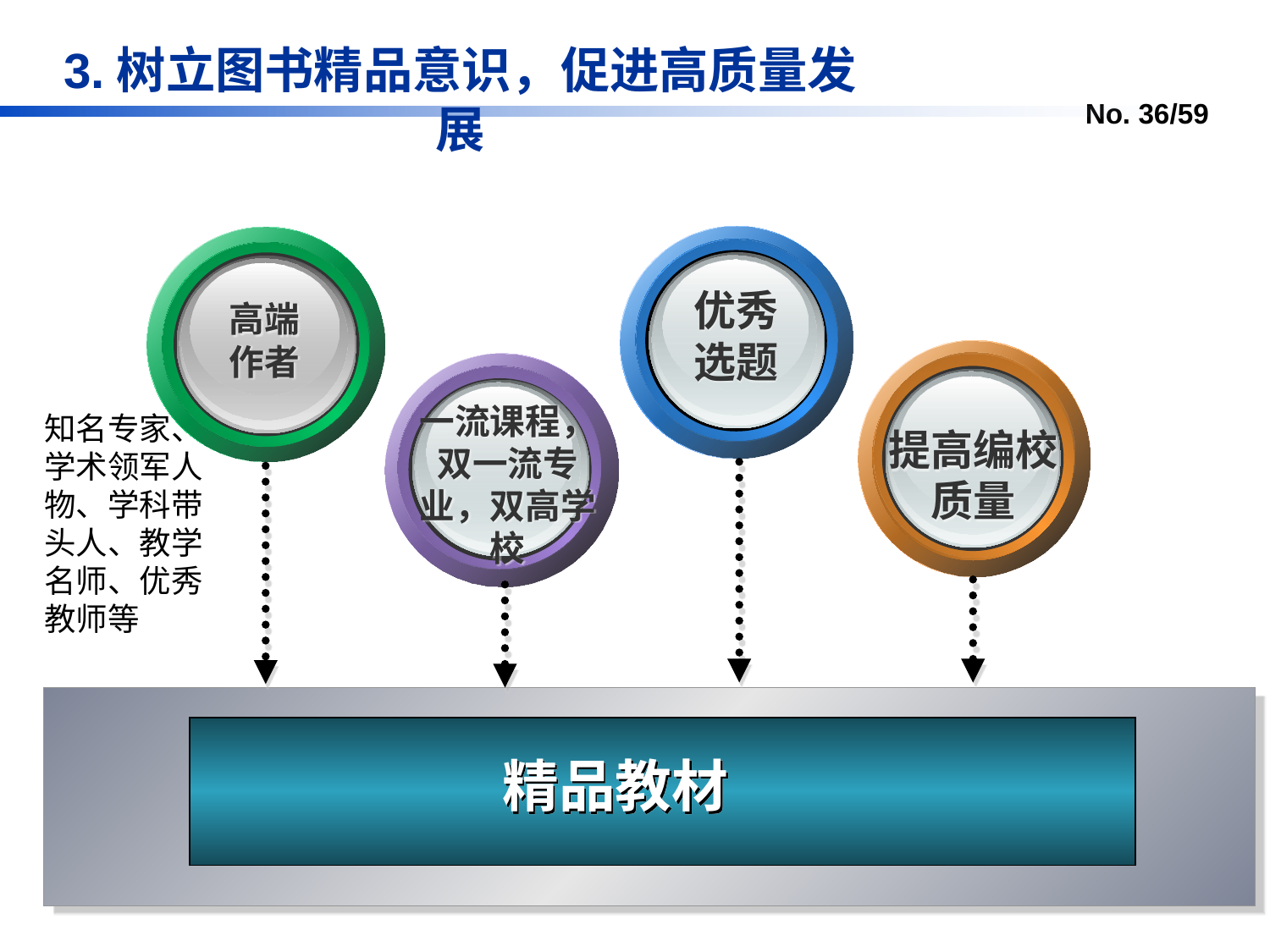

3.树立图书精品意识，促进高质量发展

优秀
选题
高端
作者

一流课程，双一流专业，双高学校
知名专家、学术领军人物、学科带头人、教学名师、优秀教师等
提高编校质量

精品教材